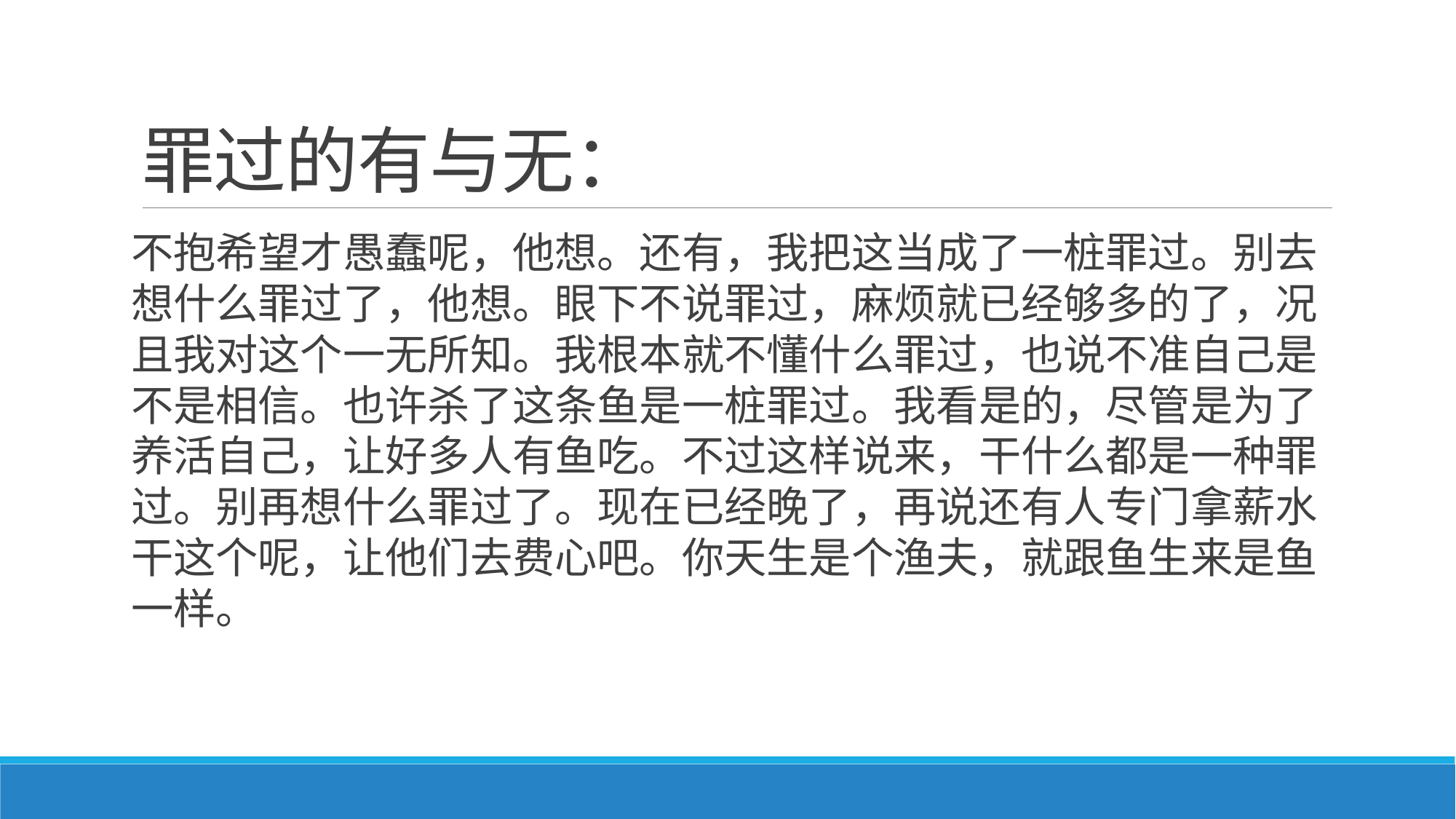

# 罪过的有与无：
不抱希望才愚蠢呢，他想。还有，我把这当成了一桩罪过。别去想什么罪过了，他想。眼下不说罪过，麻烦就已经够多的了，况且我对这个一无所知。我根本就不懂什么罪过，也说不准自己是不是相信。也许杀了这条鱼是一桩罪过。我看是的，尽管是为了养活自己，让好多人有鱼吃。不过这样说来，干什么都是一种罪过。别再想什么罪过了。现在已经晚了，再说还有人专门拿薪水干这个呢，让他们去费心吧。你天生是个渔夫，就跟鱼生来是鱼一样。